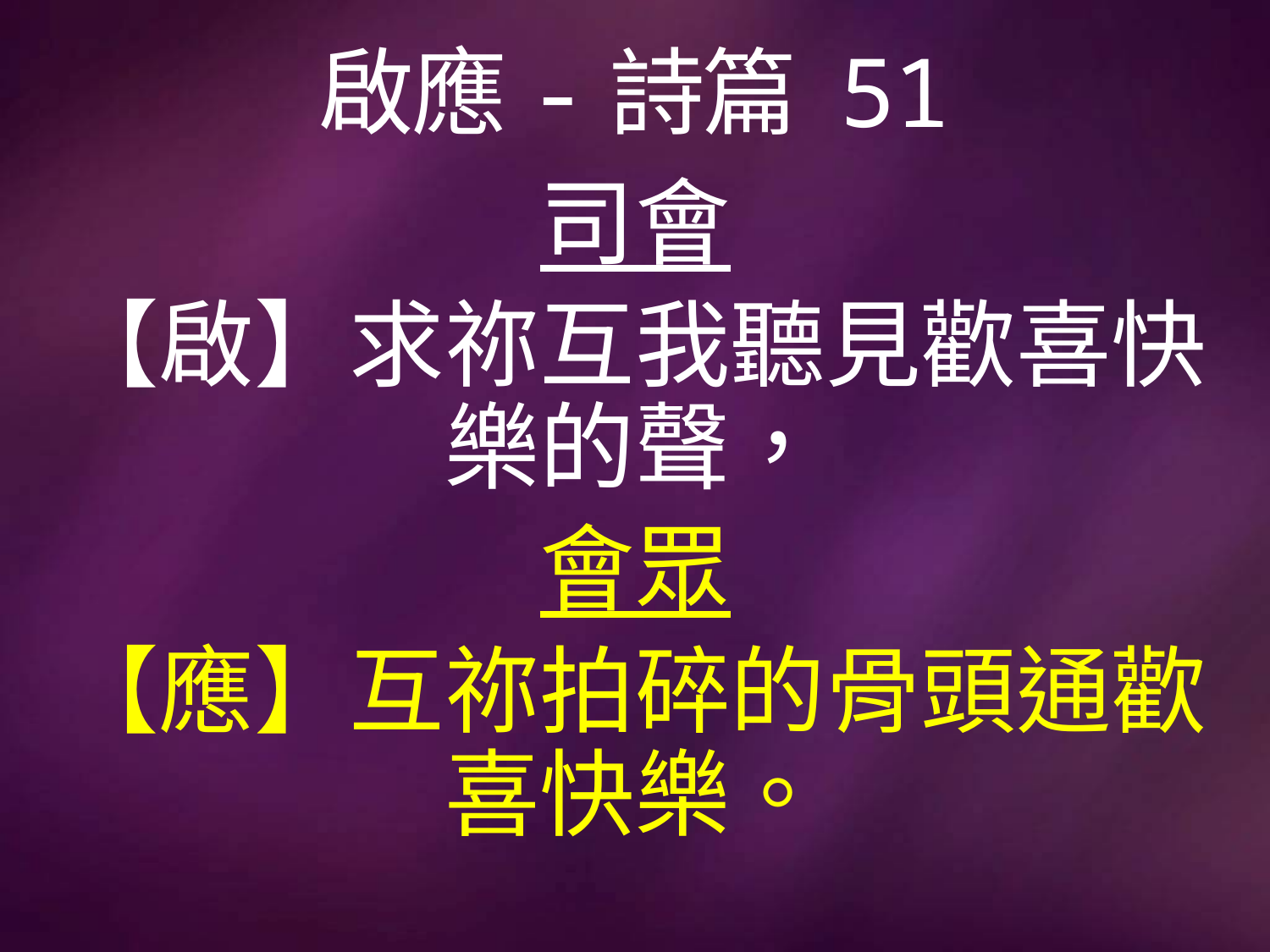

# 啟應-詩篇 51
司會
【啟】求祢互我聽見歡喜快樂的聲，
會眾
【應】互祢拍碎的骨頭通歡喜快樂。